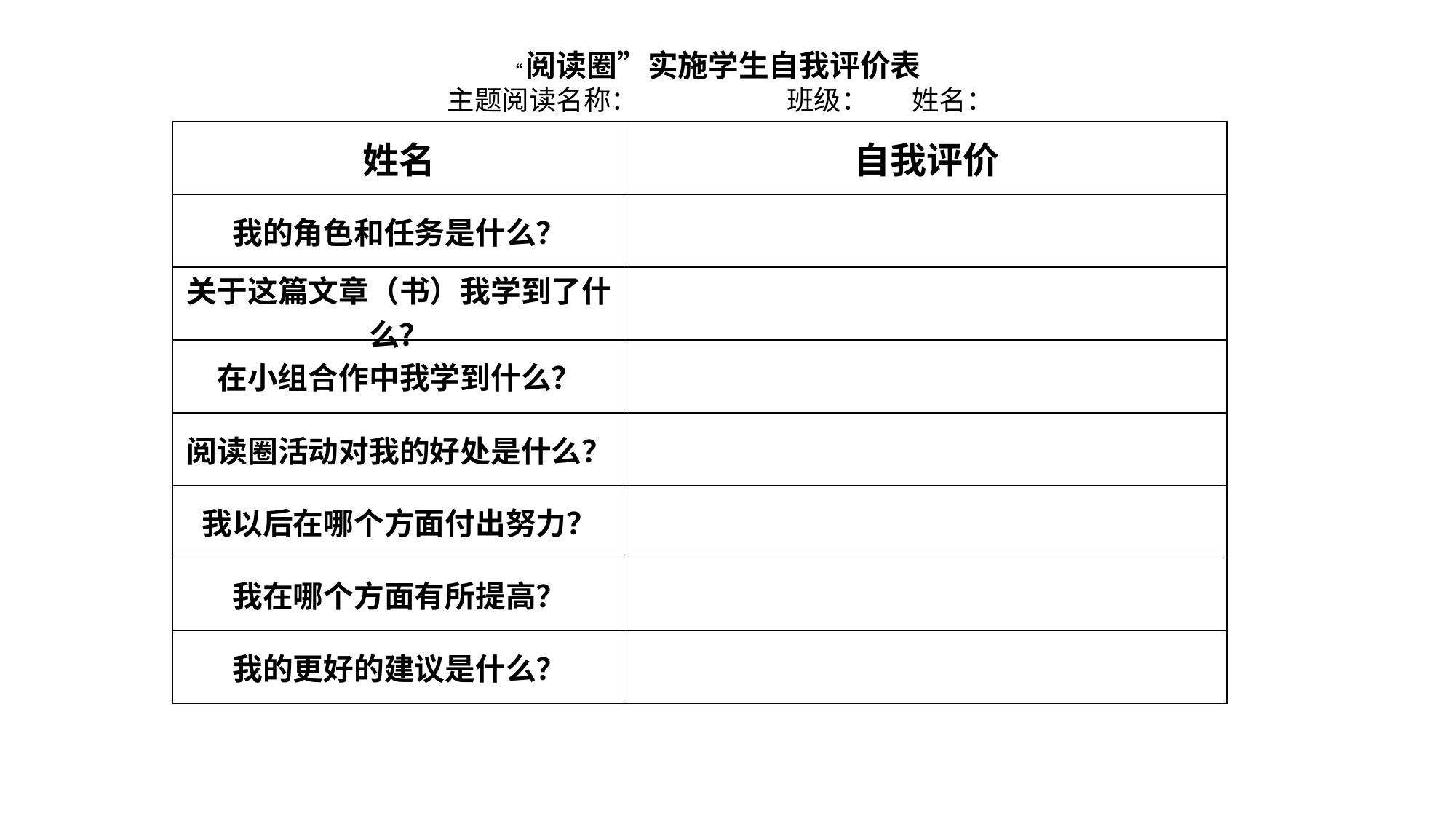

“阅读圈”实施学生自我评价表
 主题阅读名称：                        班级：       姓名：
#
| 姓名 | 自我评价 |
| --- | --- |
| 我的角色和任务是什么？ |  |
| 关于这篇文章（书）我学到了什么？ |  |
| 在小组合作中我学到什么？ |  |
| 阅读圈活动对我的好处是什么？ |  |
| 我以后在哪个方面付出努力？ |  |
| 我在哪个方面有所提高？ |  |
| 我的更好的建议是什么？ |  |